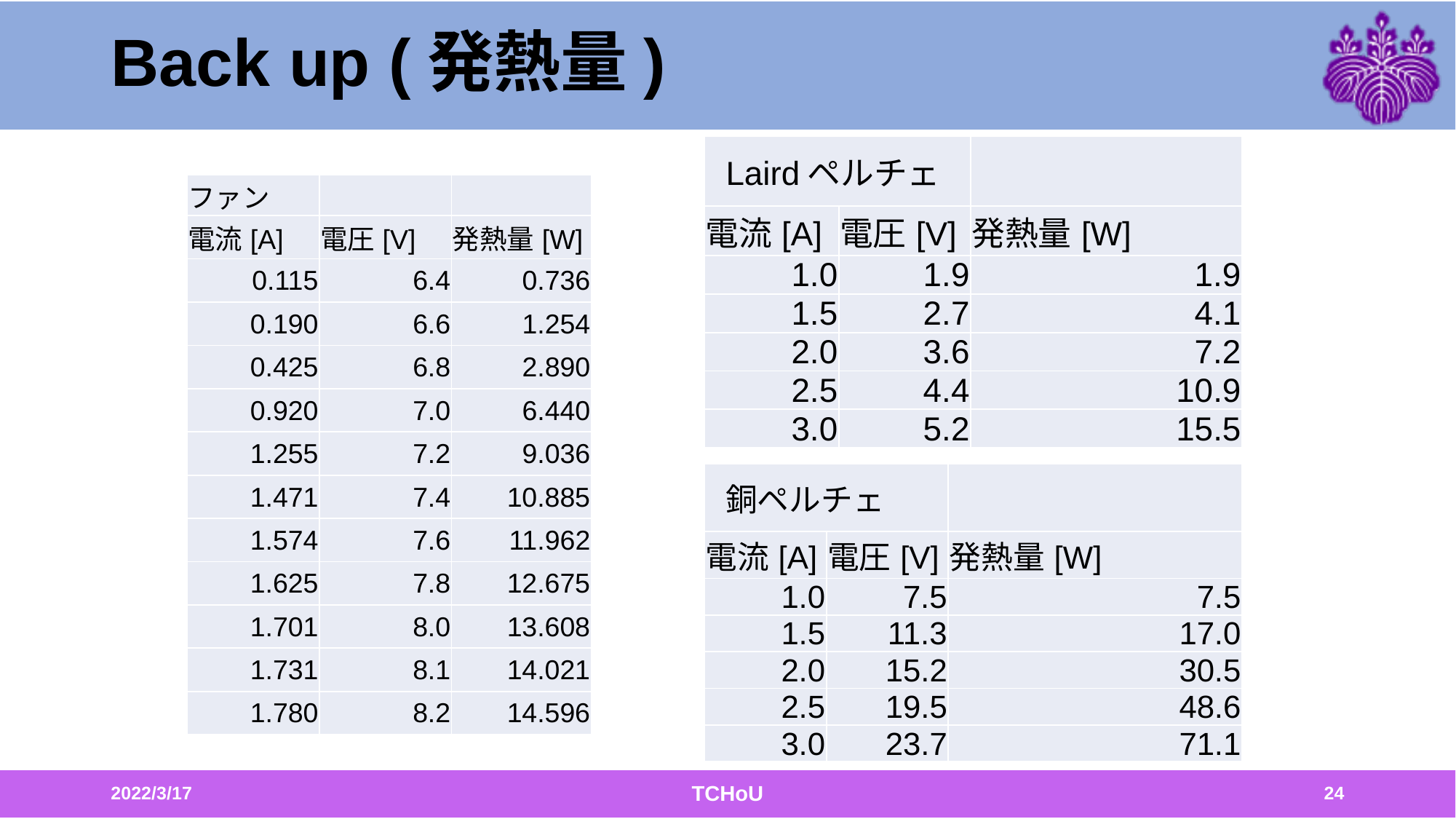

# Back up (発熱量)
| Lairdペルチェ |  |  |
| --- | --- | --- |
| 電流[A] | 電圧[V] | 発熱量[W] |
| 1.0 | 1.9 | 1.9 |
| 1.5 | 2.7 | 4.1 |
| 2.0 | 3.6 | 7.2 |
| 2.5 | 4.4 | 10.9 |
| 3.0 | 5.2 | 15.5 |
| ファン |  |  |
| --- | --- | --- |
| 電流[A] | 電圧[V] | 発熱量[W] |
| 0.115 | 6.4 | 0.736 |
| 0.190 | 6.6 | 1.254 |
| 0.425 | 6.8 | 2.890 |
| 0.920 | 7.0 | 6.440 |
| 1.255 | 7.2 | 9.036 |
| 1.471 | 7.4 | 10.885 |
| 1.574 | 7.6 | 11.962 |
| 1.625 | 7.8 | 12.675 |
| 1.701 | 8.0 | 13.608 |
| 1.731 | 8.1 | 14.021 |
| 1.780 | 8.2 | 14.596 |
| 銅ペルチェ |  |  |
| --- | --- | --- |
| 電流[A] | 電圧[V] | 発熱量[W] |
| 1.0 | 7.5 | 7.5 |
| 1.5 | 11.3 | 17.0 |
| 2.0 | 15.2 | 30.5 |
| 2.5 | 19.5 | 48.6 |
| 3.0 | 23.7 | 71.1 |
2022/3/17
24
TCHoU